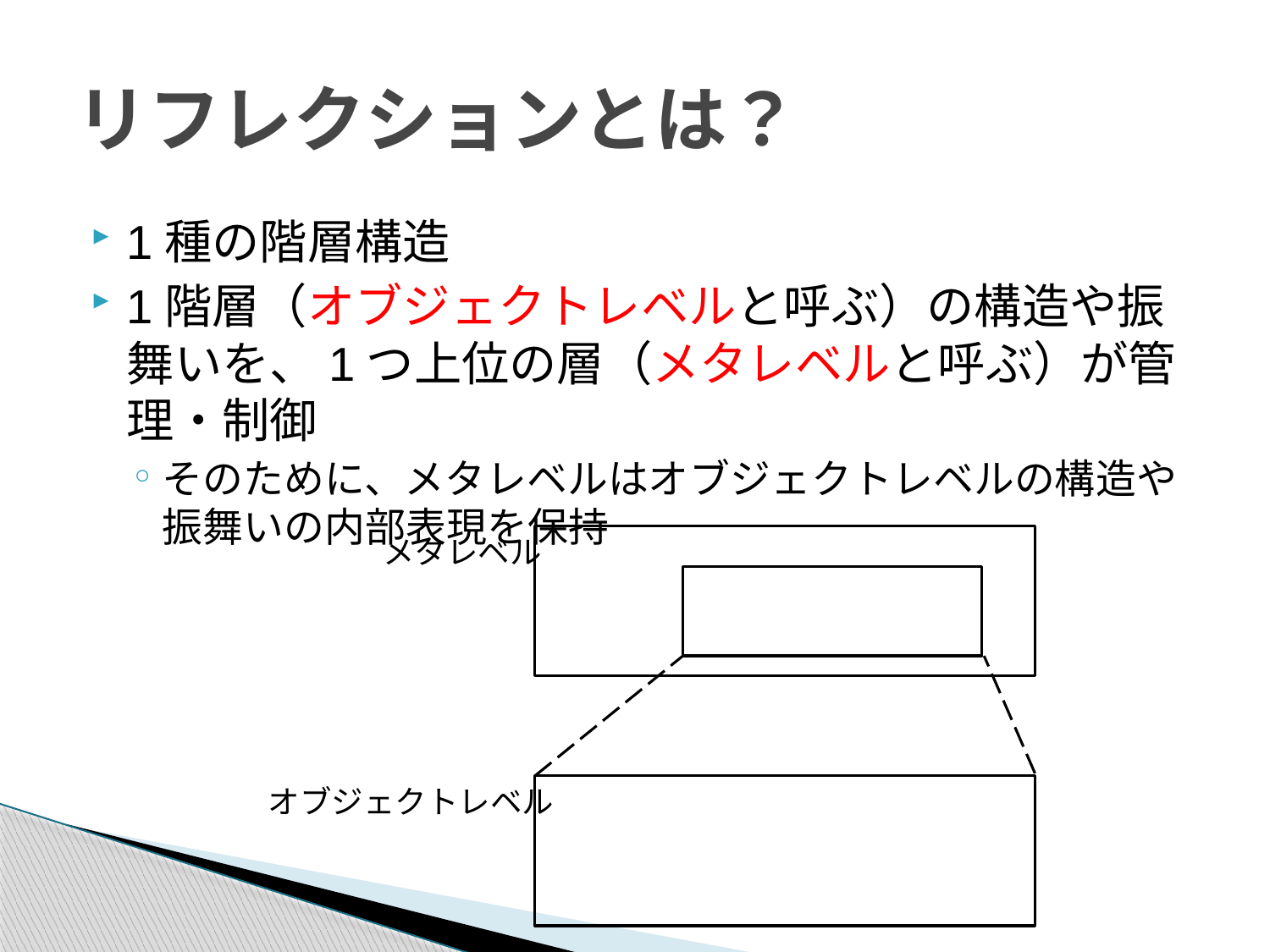

# リフレクションとは？
1種の階層構造
1階層（オブジェクトレベルと呼ぶ）の構造や振舞いを、1つ上位の層（メタレベルと呼ぶ）が管理・制御
そのために、メタレベルはオブジェクトレベルの構造や振舞いの内部表現を保持
メタレベル

オブジェクトレベル